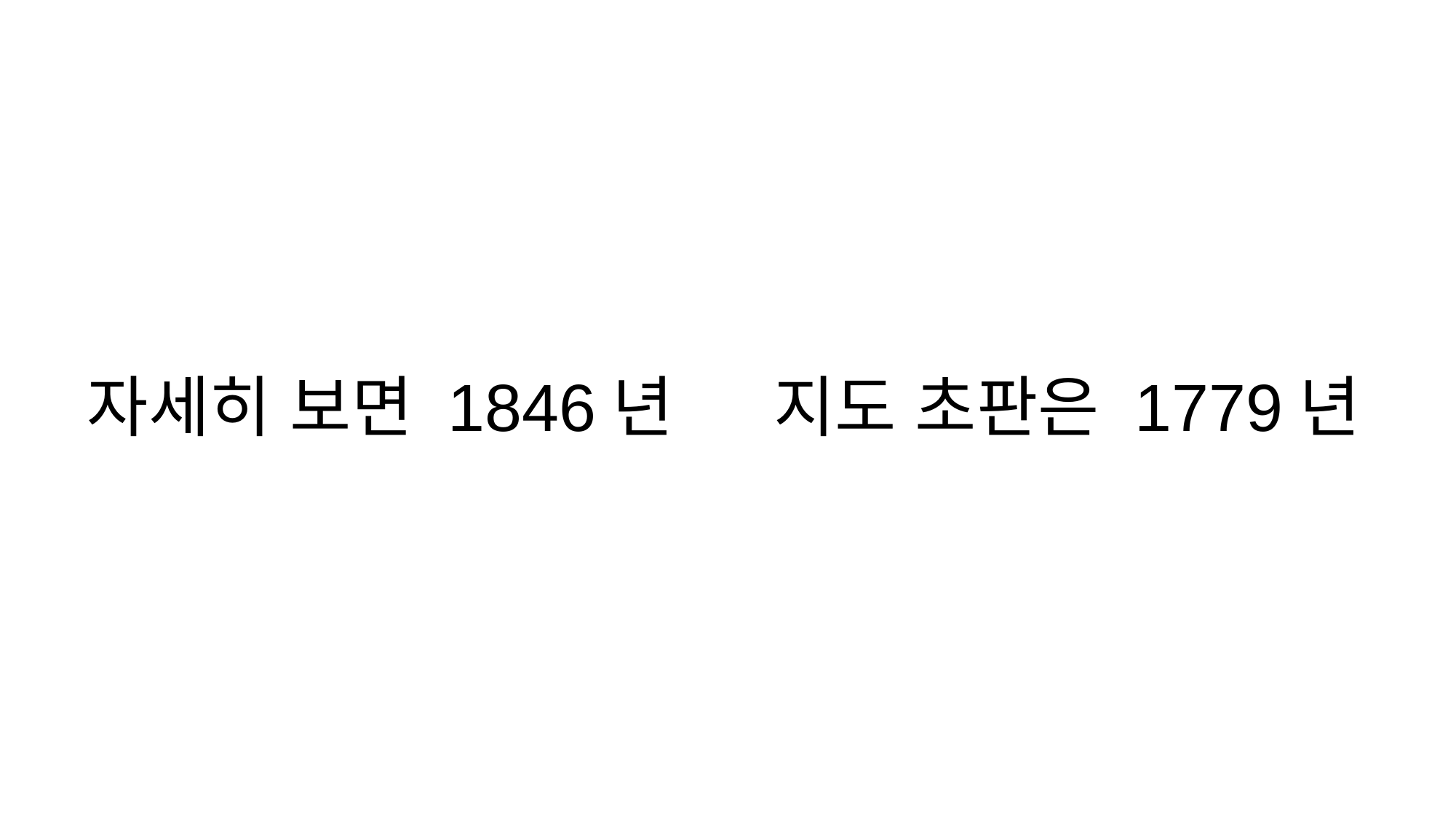

# 자세히 보면 1846년
지도 초판은 1779년